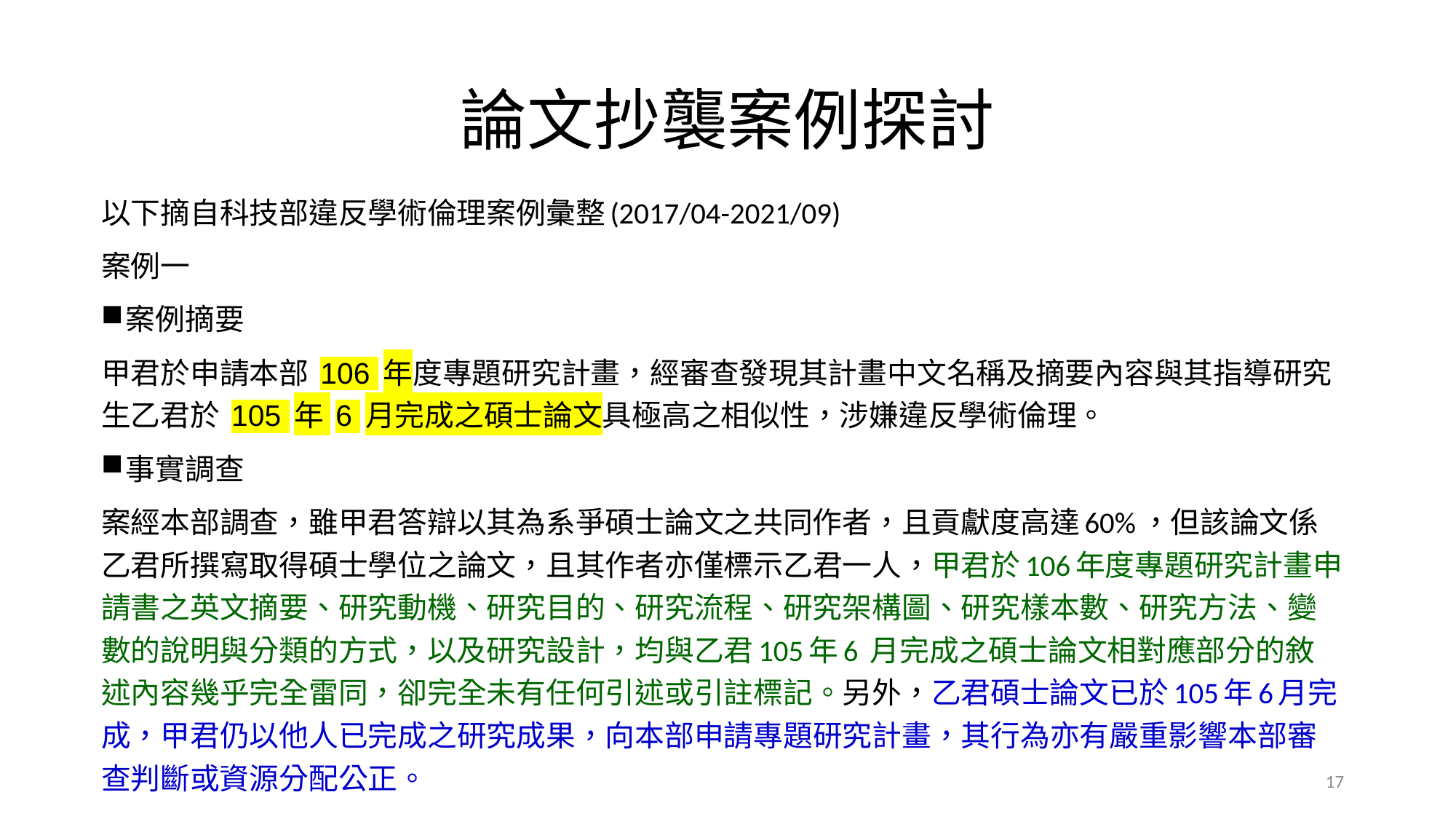

# 論文抄襲案例探討
以下摘自科技部違反學術倫理案例彙整(2017/04-2021/09)
案例一
案例摘要
甲君於申請本部 106 年度專題研究計畫，經審查發現其計畫中文名稱及摘要內容與其指導研究生乙君於 105 年 6 月完成之碩士論文具極高之相似性，涉嫌違反學術倫理。
事實調查
案經本部調查，雖甲君答辯以其為系爭碩士論文之共同作者，且貢獻度高達60%，但該論文係乙君所撰寫取得碩士學位之論文，且其作者亦僅標示乙君一人，甲君於106年度專題研究計畫申請書之英文摘要、研究動機、研究目的、研究流程、研究架構圖、研究樣本數、研究方法、變數的說明與分類的方式，以及研究設計，均與乙君105年6 月完成之碩士論文相對應部分的敘述內容幾乎完全雷同，卻完全未有任何引述或引註標記。另外，乙君碩士論文已於105年6月完成，甲君仍以他人已完成之研究成果，向本部申請專題研究計畫，其行為亦有嚴重影響本部審查判斷或資源分配公正。
17